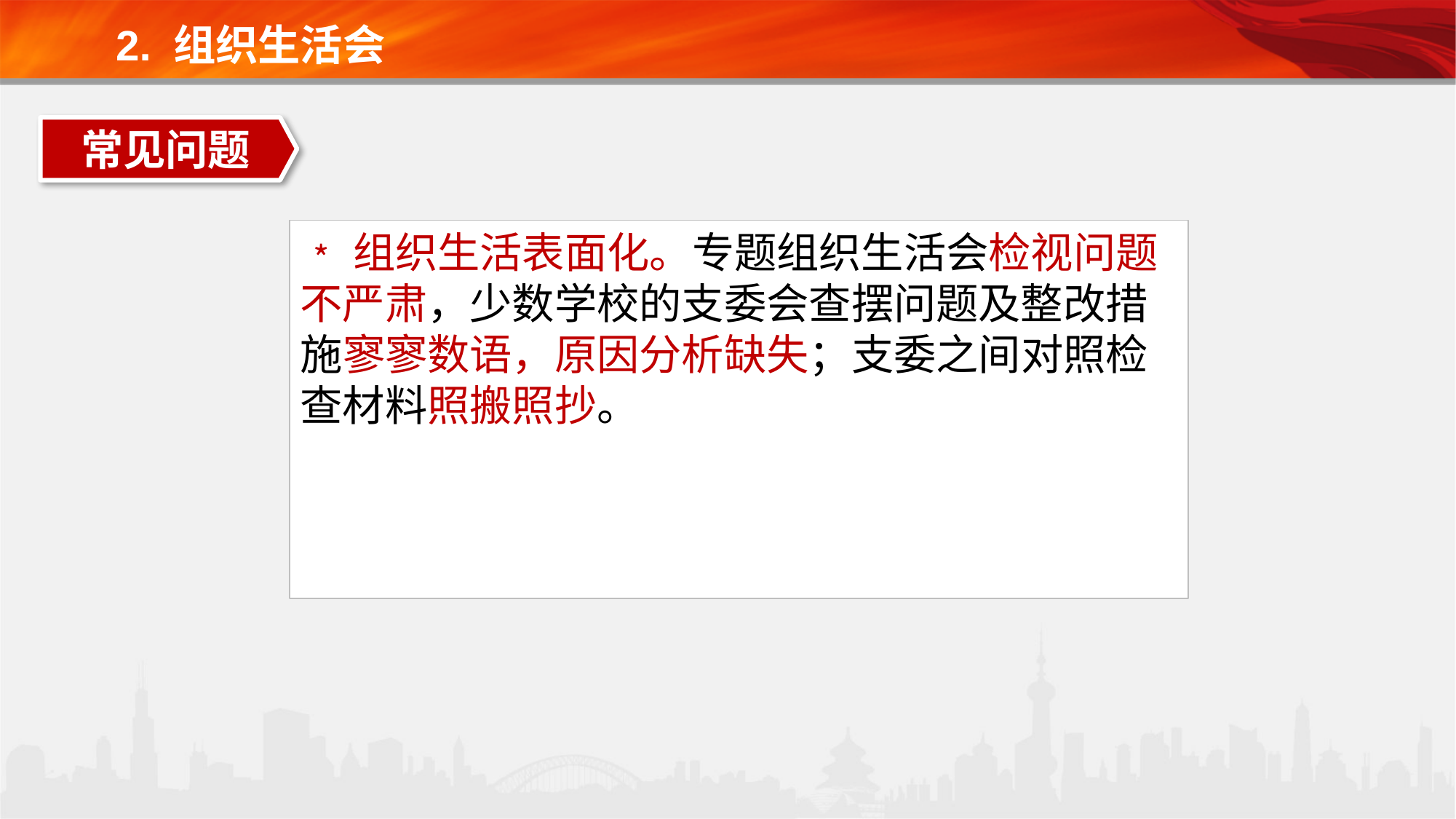

2. 组织生活会
  常见问题
﹡组织生活表面化。专题组织生活会检视问题不严肃，少数学校的支委会查摆问题及整改措施寥寥数语，原因分析缺失；支委之间对照检查材料照搬照抄。